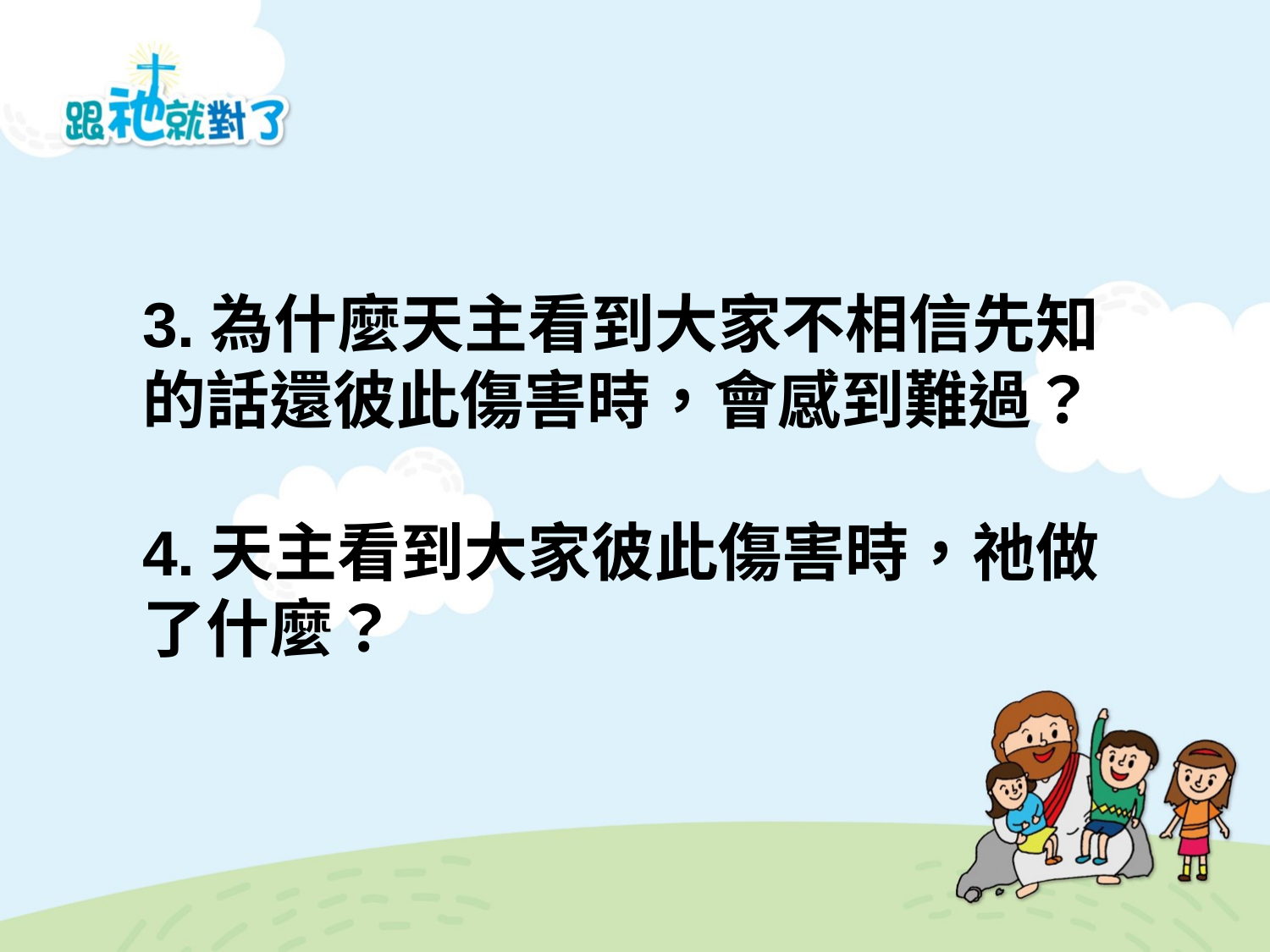

3.為什麼天主看到大家不相信先知的話還彼此傷害時，會感到難過？

4.天主看到大家彼此傷害時，祂做了什麼？